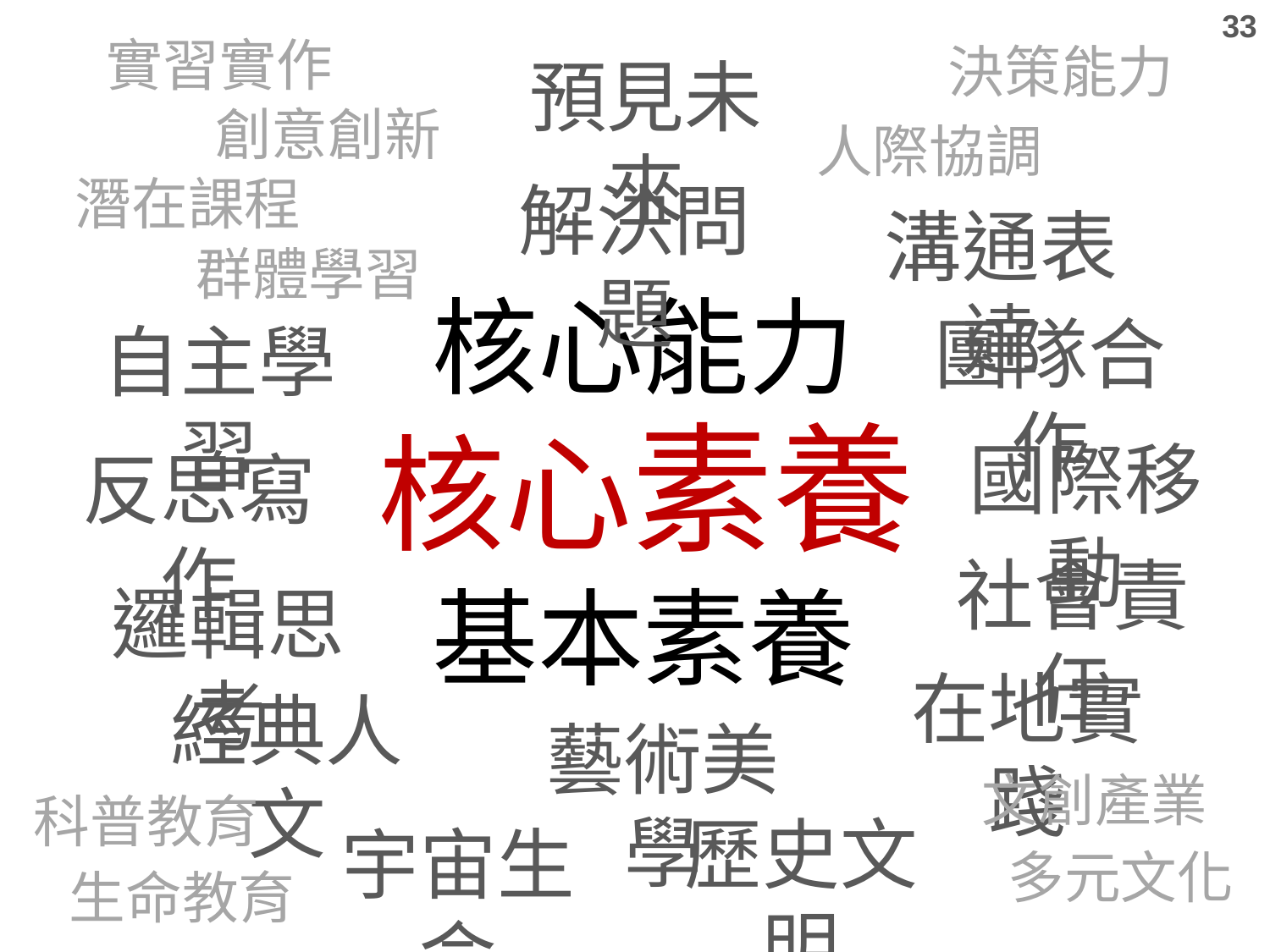

33
實習實作
決策能力
預見未來
創意創新
人際協調
潛在課程
解決問題
溝通表達
群體學習
核心能力
團隊合作
自主學習
核心素養
國際移動
反思寫作
社會責任
基本素養
邏輯思考
在地實踐
經典人文
藝術美學
文創產業
科普教育
歷史文明
宇宙生命
多元文化
生命教育